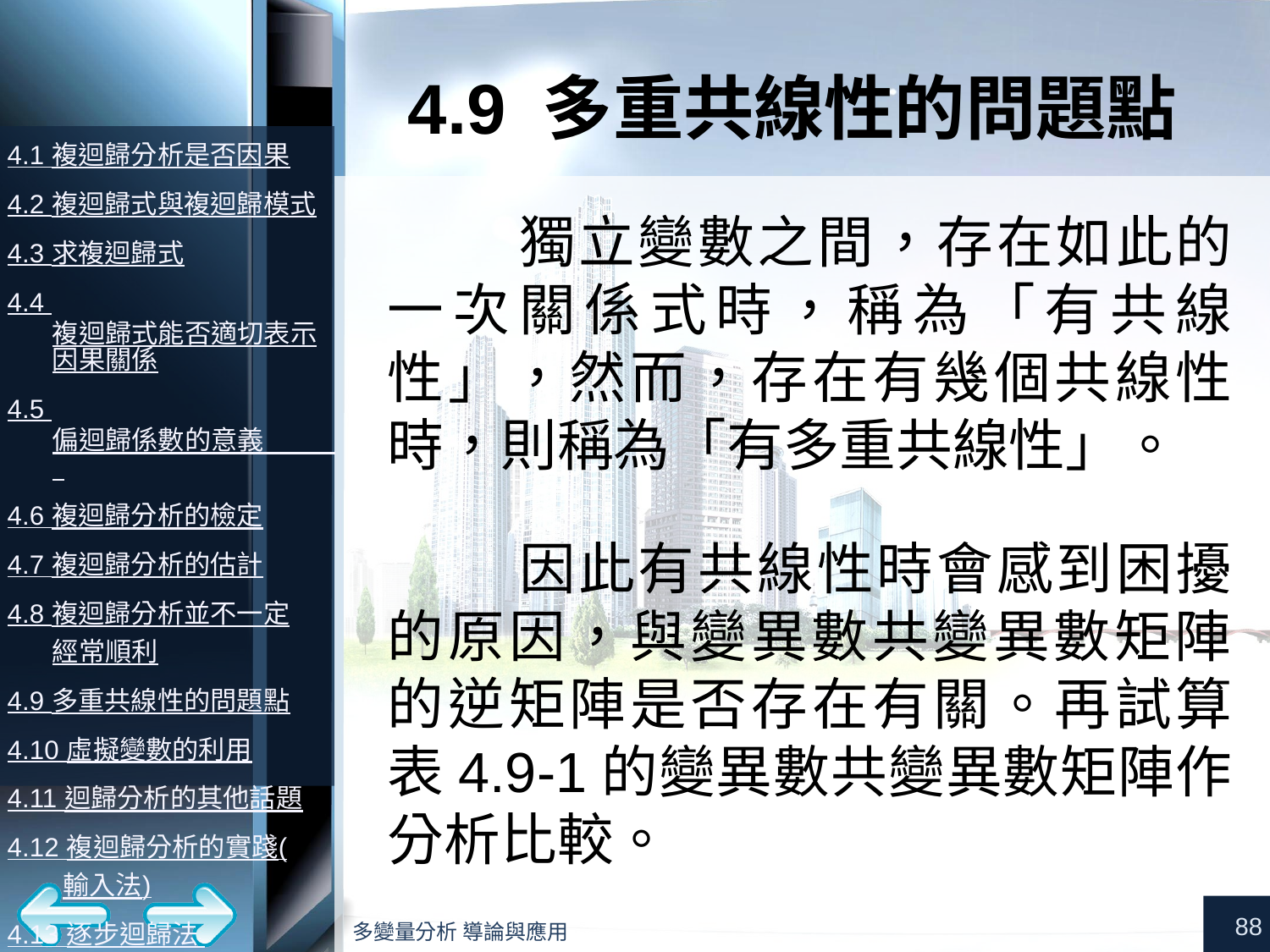

# 4.9 多重共線性的問題點
獨立變數之間，存在如此的一次關係式時，稱為「有共線性」，然而，存在有幾個共線性時，則稱為「有多重共線性」。

因此有共線性時會感到困擾的原因，與變異數共變異數矩陣的逆矩陣是否存在有關。再試算表4.9-1的變異數共變異數矩陣作分析比較。
88
多變量分析 導論與應用